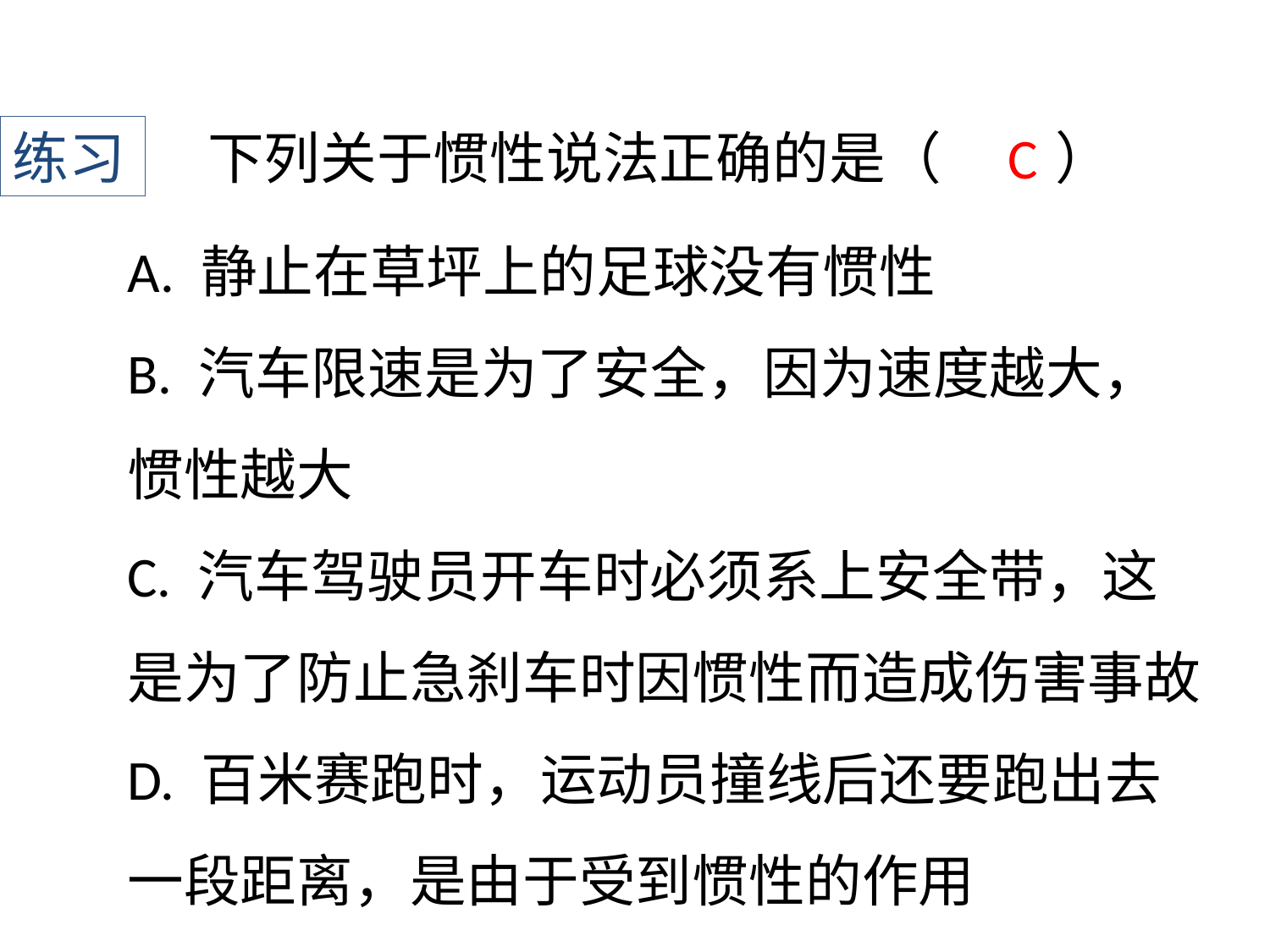

练习
下列关于惯性说法正确的是（　　）
C
A. 静止在草坪上的足球没有惯性
B. 汽车限速是为了安全，因为速度越大，惯性越大
C. 汽车驾驶员开车时必须系上安全带，这是为了防止急刹车时因惯性而造成伤害事故
D. 百米赛跑时，运动员撞线后还要跑出去一段距离，是由于受到惯性的作用